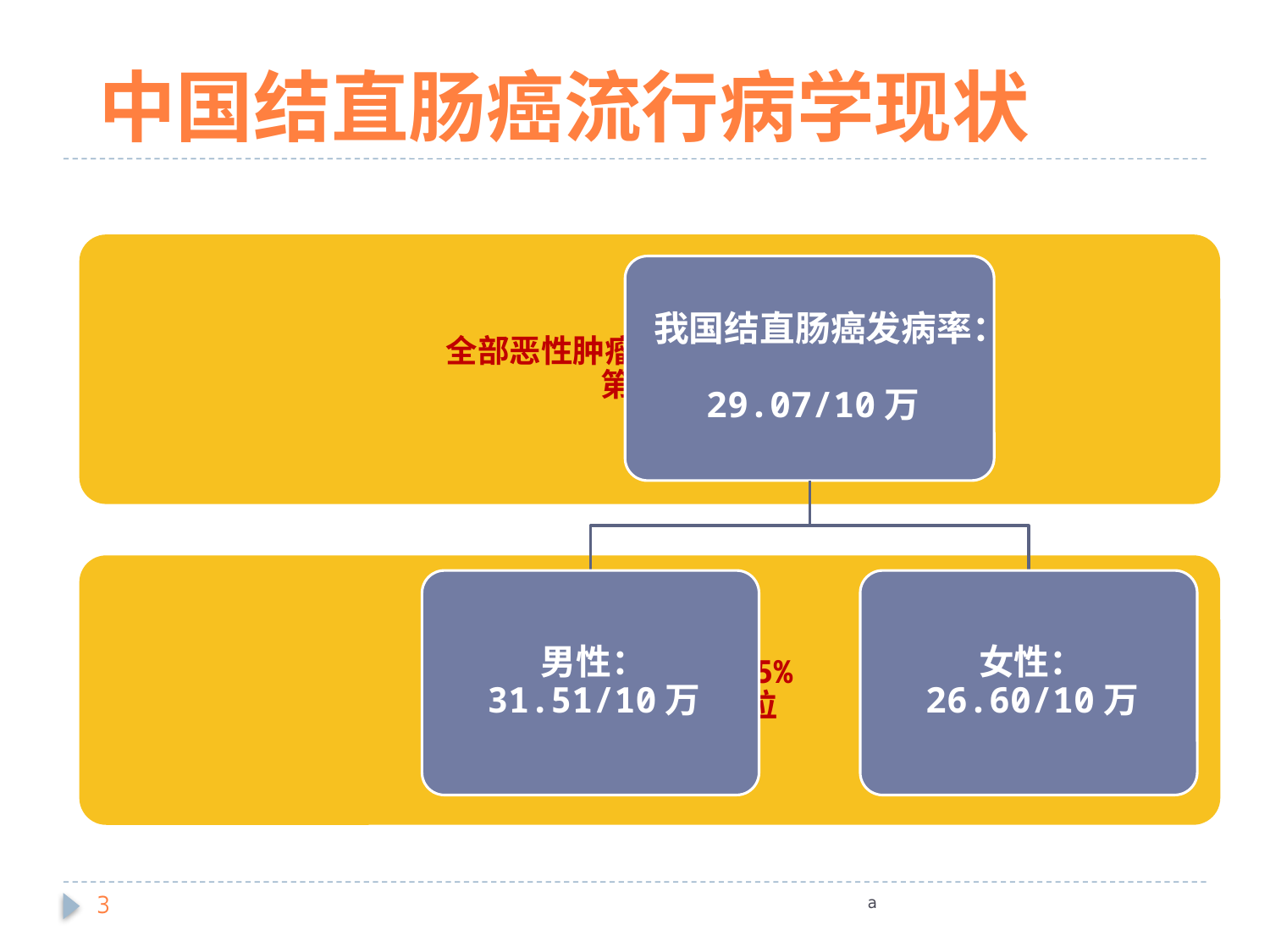

# 中国结直肠癌流行病学现状

10.37% / 10.95%
第4位 / 第3位
全部恶性肿瘤发病率10.62%
第3位
我国结直肠癌发病率：
29.07/10万
男性：
31.51/10万
女性：
26.60/10万
3
a